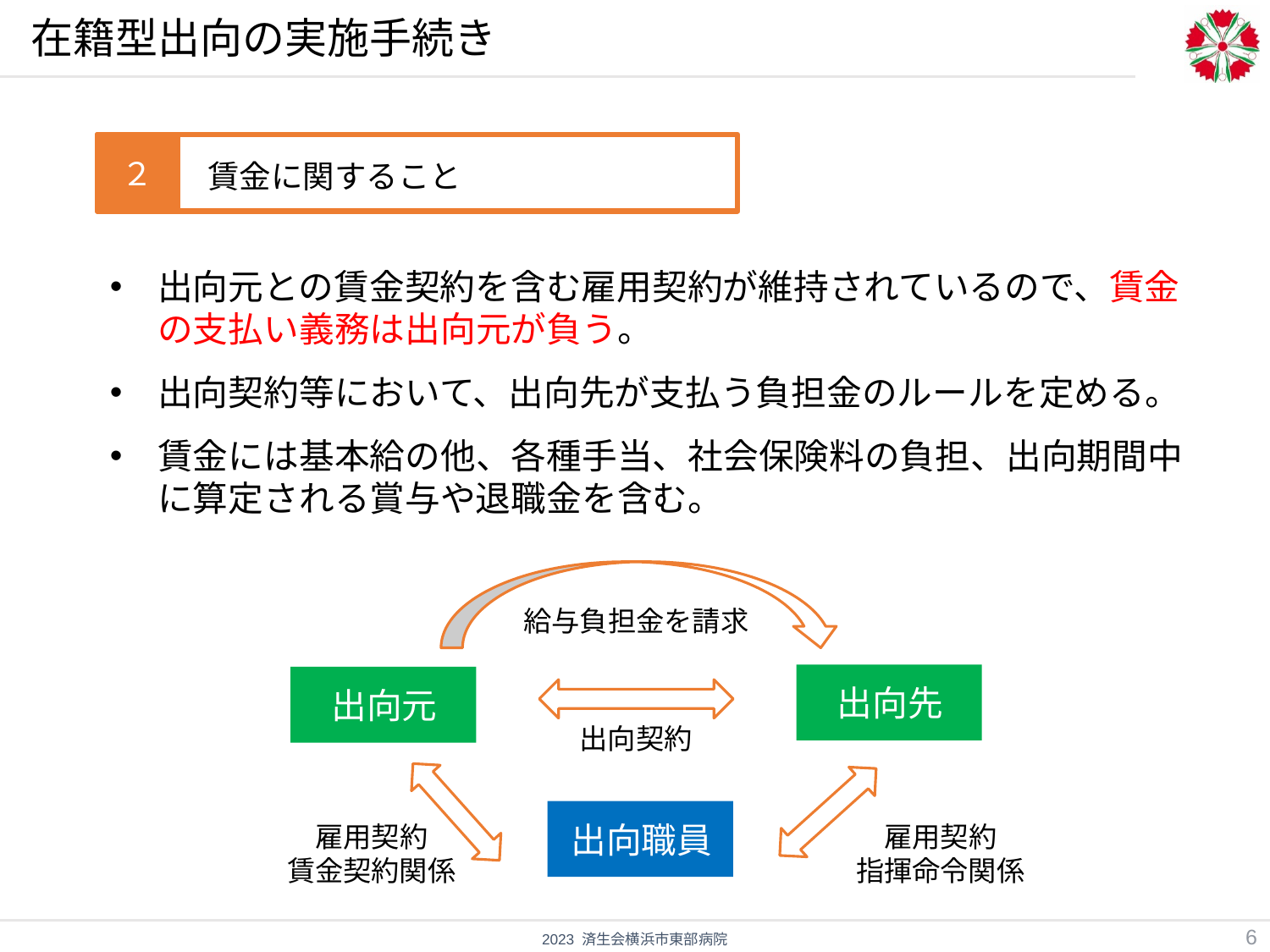

# 在籍型出向の実施手続き
賃金に関すること
２
出向元との賃金契約を含む雇用契約が維持されているので、賃金の支払い義務は出向元が負う。
出向契約等において、出向先が支払う負担金のルールを定める。
賃金には基本給の他、各種手当、社会保険料の負担、出向期間中に算定される賞与や退職金を含む。

給与負担金を請求
出向先
出向元

出向契約

出向職員
雇用契約
賃金契約関係
雇用契約
指揮命令関係
6